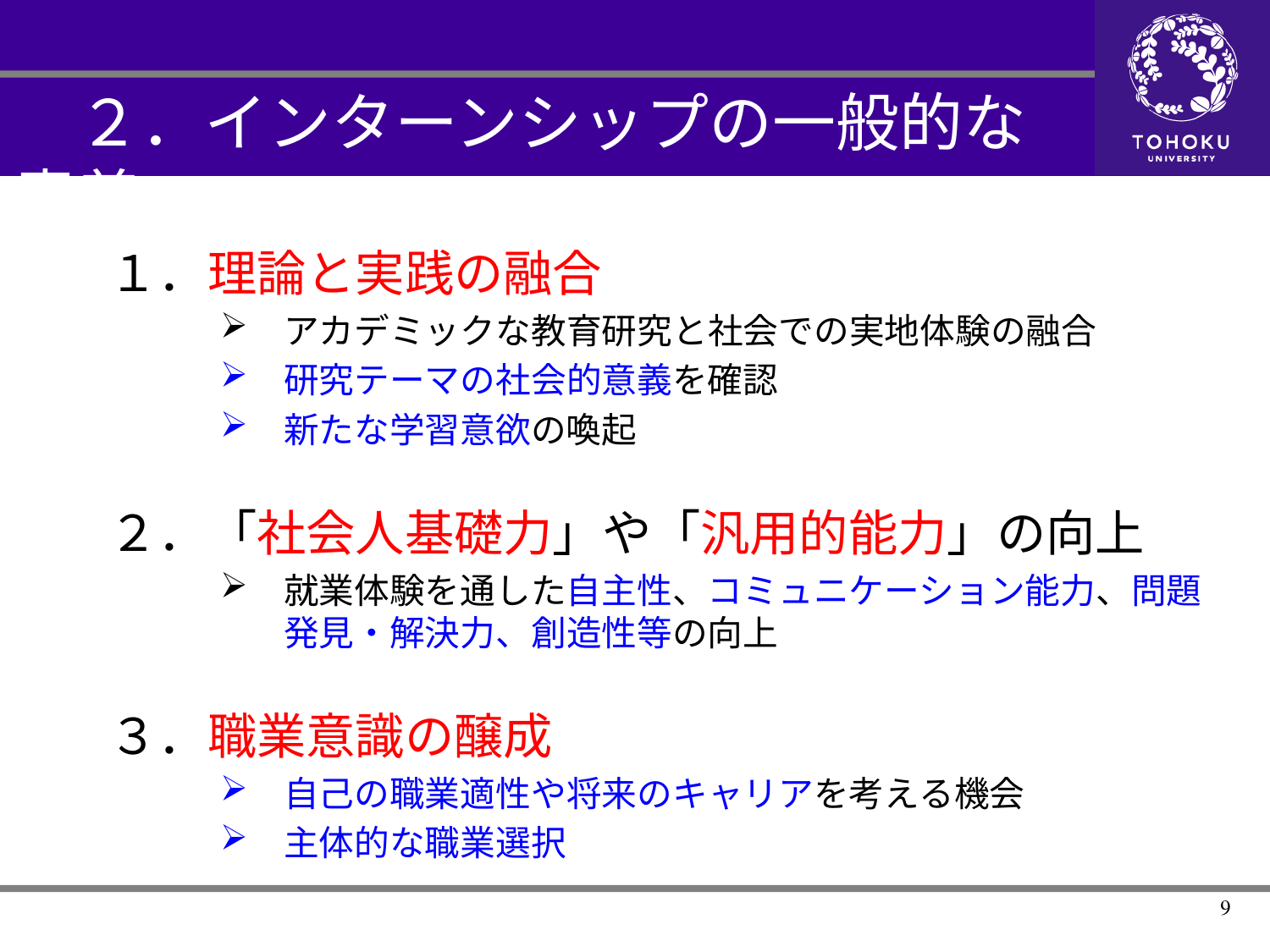

２．インターンシップの一般的な意義
１．理論と実践の融合
アカデミックな教育研究と社会での実地体験の融合
研究テーマの社会的意義を確認
新たな学習意欲の喚起
２．「社会人基礎力」や「汎用的能力」の向上
就業体験を通した自主性、コミュニケーション能力、問題発見・解決力、創造性等の向上
３．職業意識の醸成
自己の職業適性や将来のキャリアを考える機会
主体的な職業選択
9